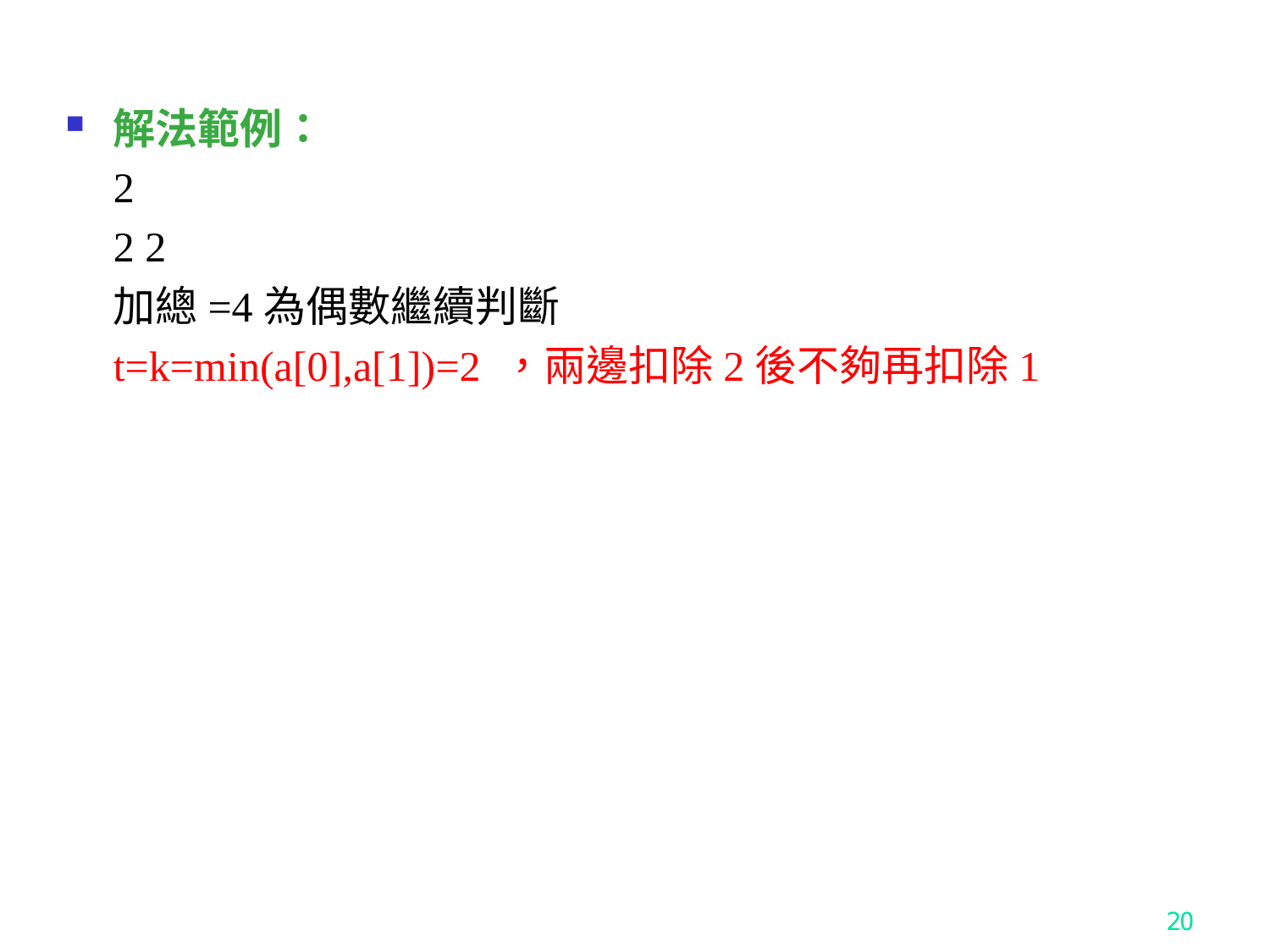

解法範例：
	2
	2 2
	加總=4為偶數繼續判斷
	t=k=min(a[0],a[1])=2 ，兩邊扣除2後不夠再扣除1

20